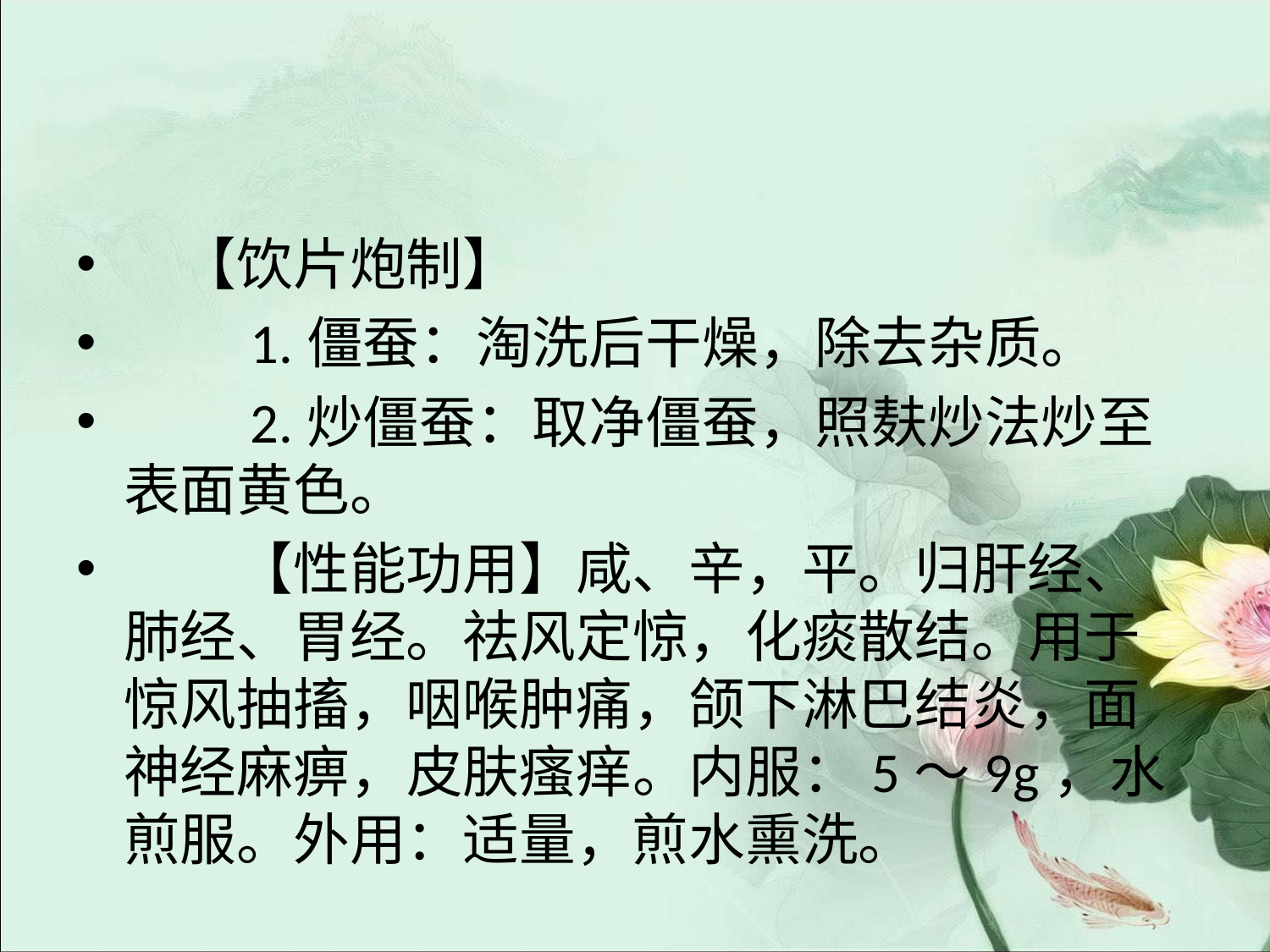

#
　【饮片炮制】
　　1.僵蚕：淘洗后干燥，除去杂质。
　　2.炒僵蚕：取净僵蚕，照麸炒法炒至表面黄色。
　　【性能功用】咸、辛，平。归肝经、肺经、胃经。祛风定惊，化痰散结。用于惊风抽搐，咽喉肿痛，颌下淋巴结炎，面神经麻痹，皮肤瘙痒。内服：5～9g，水煎服。外用：适量，煎水熏洗。